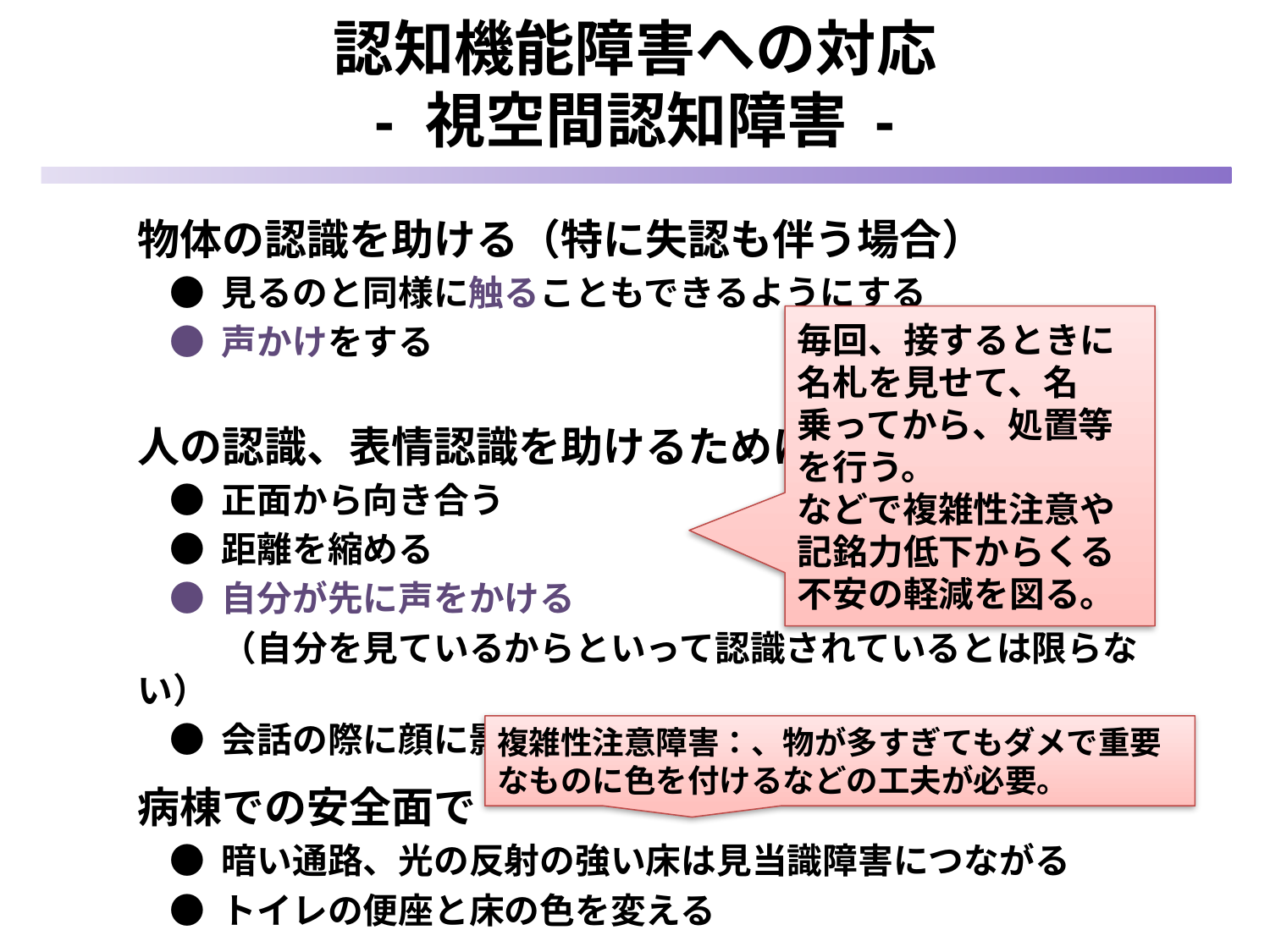

# 認知機能障害への対応 - 視空間認知障害 -

物体の認識を助ける（特に失認も伴う場合）
    ● 見るのと同様に触ることもできるようにする
    ● 声かけをする

人の認識、表情認識を助けるために
    ● 正面から向き合う
    ● 距離を縮める
    ● 自分が先に声をかける
    　 （自分を見ているからといって認識されているとは限らない）
    ● 会話の際に顔に影ができないようにする
病棟での安全面で
    ● 暗い通路、光の反射の強い床は見当識障害につながる
    ● トイレの便座と床の色を変える
毎回、接するときに名札を見せて、名乗ってから、処置等を行う。
などで複雑性注意や記銘力低下からくる不安の軽減を図る。
複雑性注意障害：、物が多すぎてもダメで重要なものに色を付けるなどの工夫が必要。